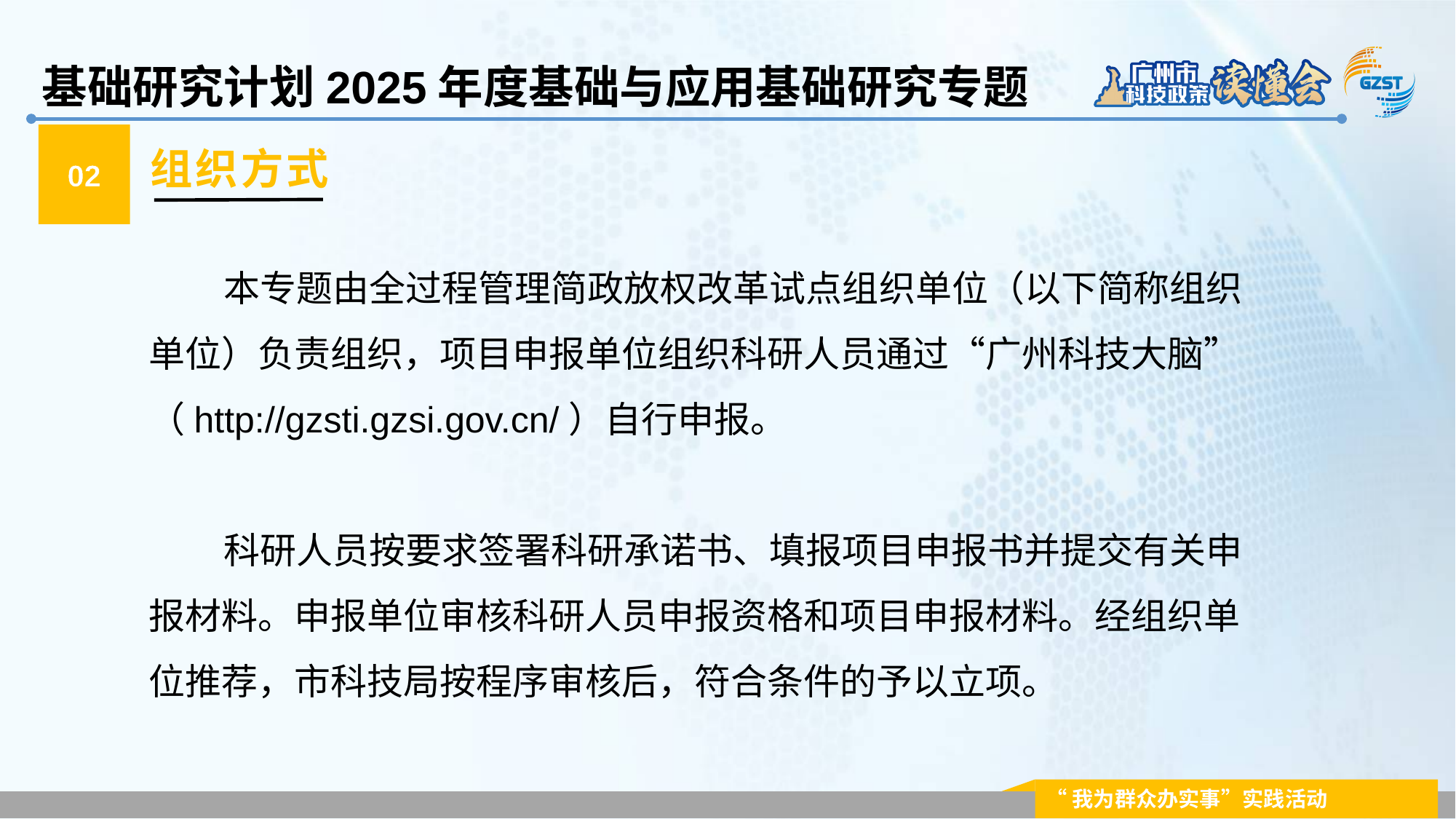

基础研究计划2025年度基础与应用基础研究专题
02
组织方式
本专题由全过程管理简政放权改革试点组织单位（以下简称组织单位）负责组织，项目申报单位组织科研人员通过“广州科技大脑”（http://gzsti.gzsi.gov.cn/）自行申报。

科研人员按要求签署科研承诺书、填报项目申报书并提交有关申报材料。申报单位审核科研人员申报资格和项目申报材料。经组织单位推荐，市科技局按程序审核后，符合条件的予以立项。
“我为群众办实事”实践活动